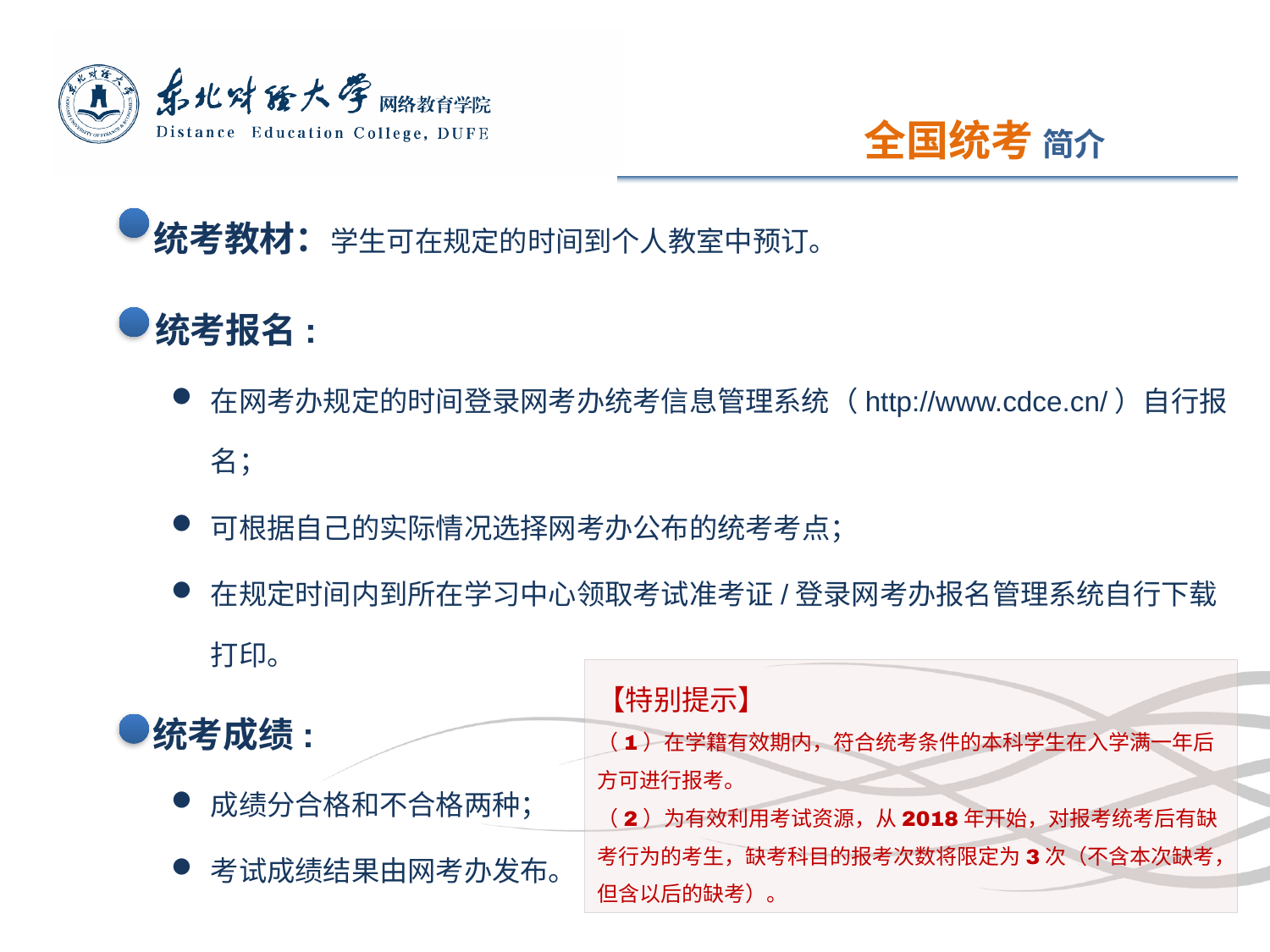

# 全国统考 简介
     统考教材：学生可在规定的时间到个人教室中预订。
     统考报名:
在网考办规定的时间登录网考办统考信息管理系统（http://www.cdce.cn/）自行报名；
可根据自己的实际情况选择网考办公布的统考考点；
在规定时间内到所在学习中心领取考试准考证/登录网考办报名管理系统自行下载打印。
      统考成绩:
成绩分合格和不合格两种；
考试成绩结果由网考办发布。

【特别提示】
（1）在学籍有效期内，符合统考条件的本科学生在入学满一年后方可进行报考。
（2）为有效利用考试资源，从2018年开始，对报考统考后有缺考行为的考生，缺考科目的报考次数将限定为3次（不含本次缺考，但含以后的缺考）。